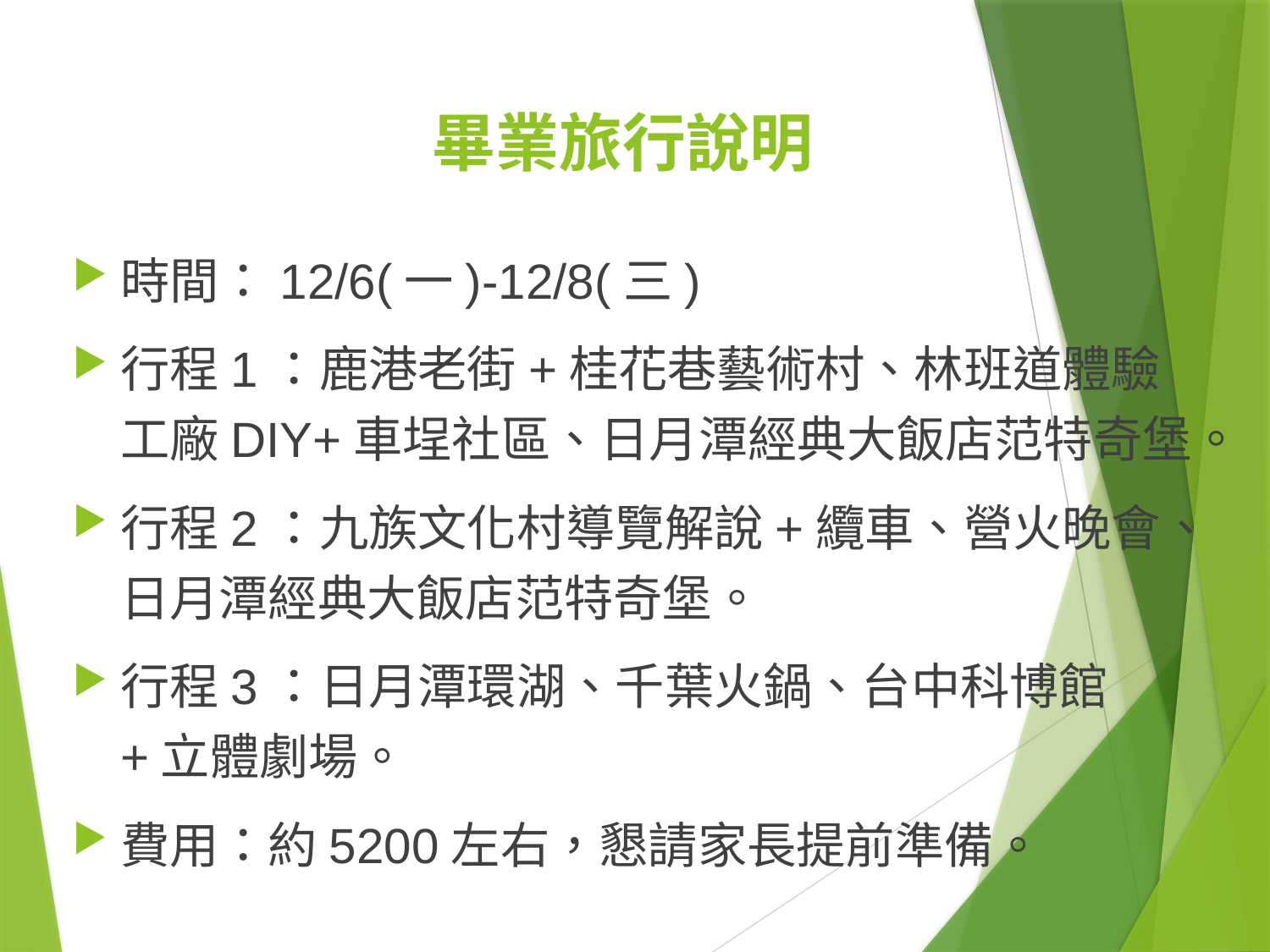

# 畢業旅行說明
時間：12/6(一)-12/8(三)
行程1：鹿港老街+桂花巷藝術村、林班道體驗工廠DIY+車埕社區、日月潭經典大飯店范特奇堡。
行程2：九族文化村導覽解說+纜車、營火晚會、日月潭經典大飯店范特奇堡。
行程3：日月潭環湖、千葉火鍋、台中科博館+立體劇場。
費用：約5200左右，懇請家長提前準備。